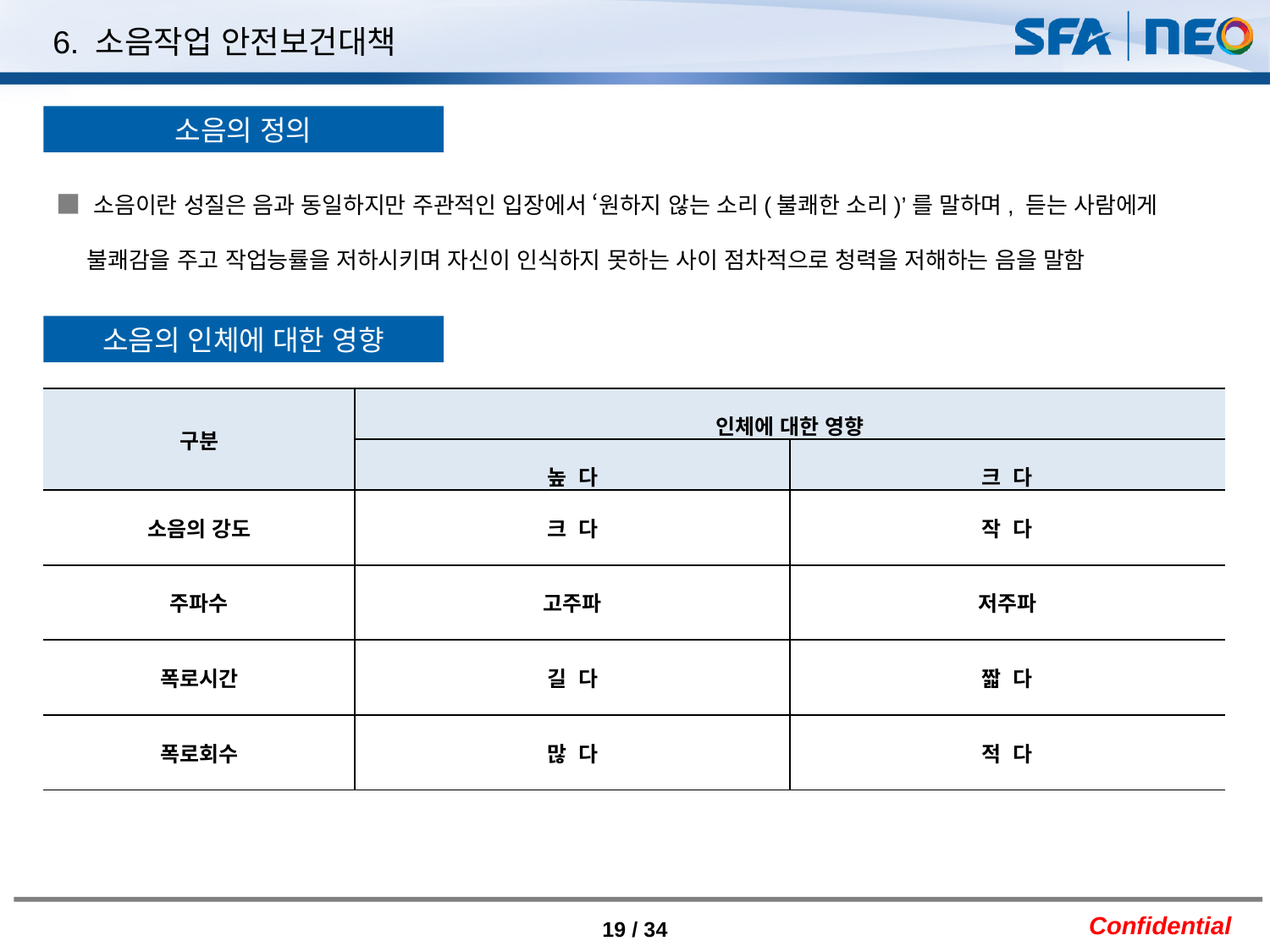

6. 소음작업 안전보건대책
소음의 정의
■ 소음이란 성질은 음과 동일하지만 주관적인 입장에서 ‘원하지 않는 소리(불쾌한 소리)’를 말하며, 듣는 사람에게
    불쾌감을 주고 작업능률을 저하시키며 자신이 인식하지 못하는 사이 점차적으로 청력을 저해하는 음을 말함
소음의 인체에 대한 영향
| 구분 | 인체에 대한 영향 |  |
| --- | --- | --- |
|  | 높 다 | 크 다 |
| 소음의 강도 | 크 다 | 작 다 |
| 주파수 | 고주파 | 저주파 |
| 폭로시간 | 길 다 | 짧 다 |
| 폭로회수 | 많 다 | 적 다 |